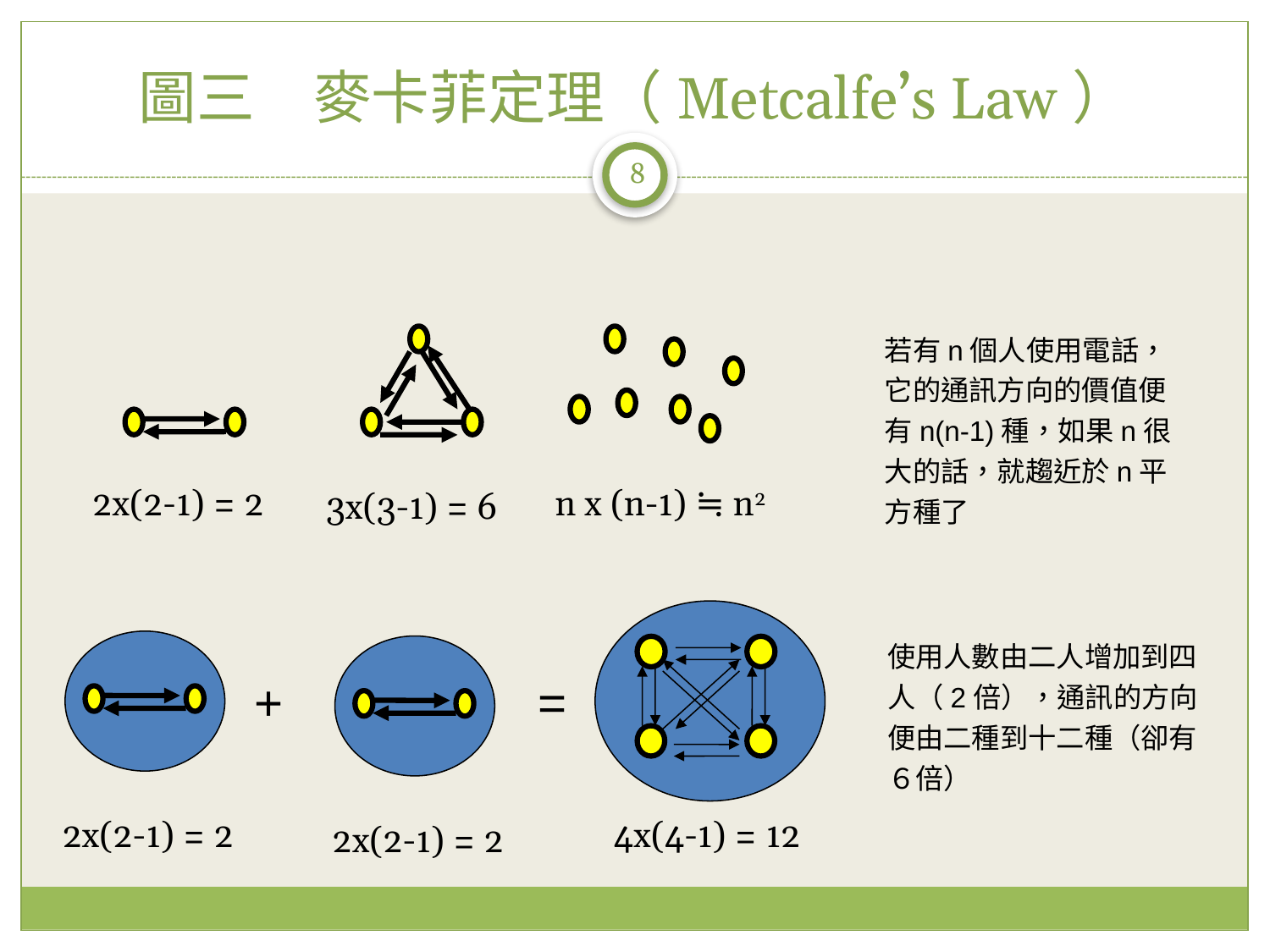

# 圖三　麥卡菲定理（Metcalfe’s Law）
8
若有n個人使用電話，它的通訊方向的價值便有n(n-1)種，如果n很大的話，就趨近於n平方種了

2x(2-1) = 2
n x (n-1) ≒ n2
3x(3-1) = 6

使用人數由二人增加到四人（2倍），通訊的方向便由二種到十二種（卻有６倍）

+
=

2x(2-1) = 2
4x(4-1) = 12
2x(2-1) = 2